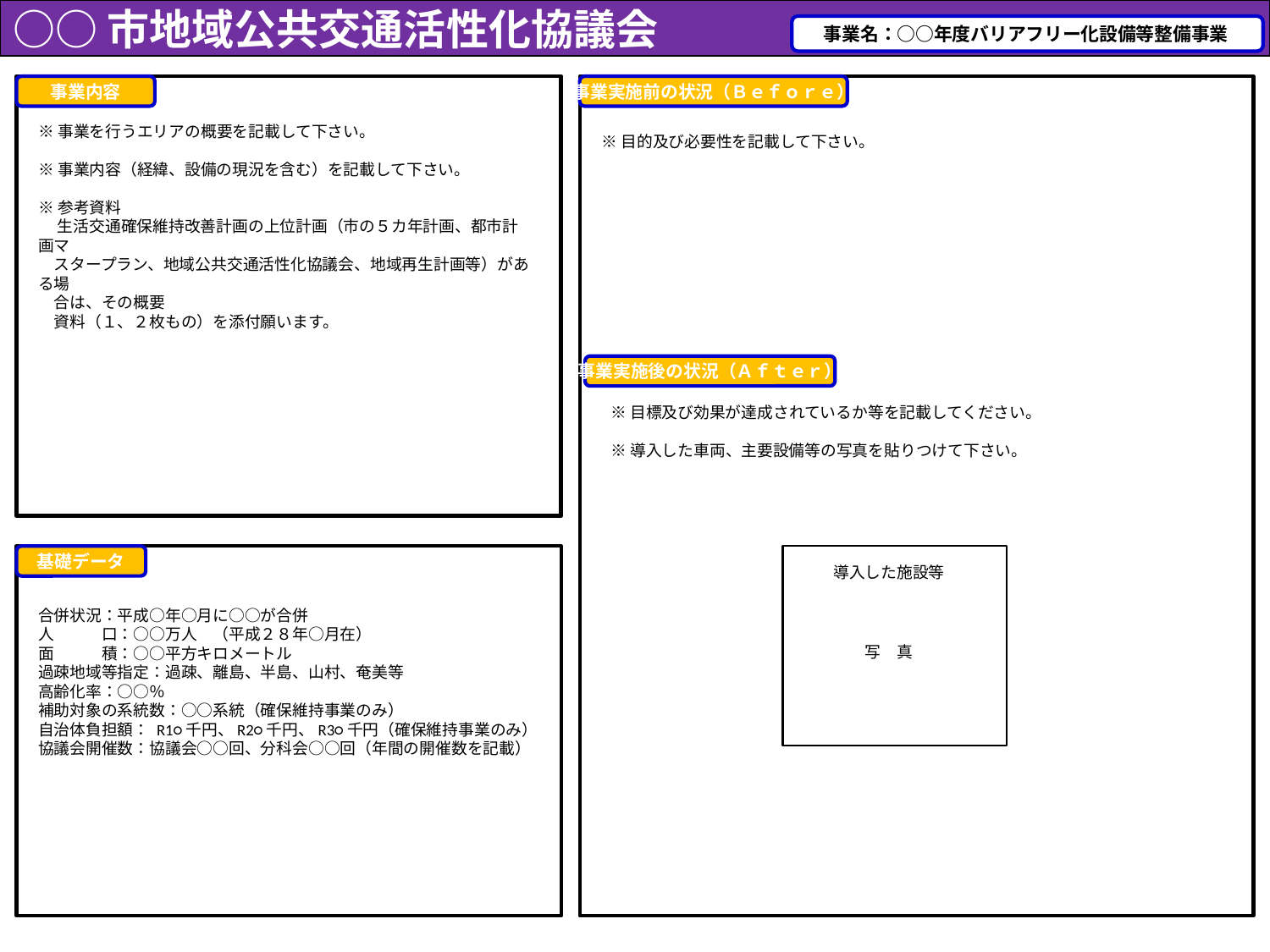

○○市地域公共交通活性化協議会

事業名：○○年度バリアフリー化設備等整備事業
事業内容
事業実施前の状況（Ｂｅｆｏｒｅ）

※事業を行うエリアの概要を記載して下さい。

※事業内容（経緯、設備の現況を含む）を記載して下さい。

※参考資料
　 生活交通確保維持改善計画の上位計画（市の５カ年計画、都市計画マ
　スタープラン、地域公共交通活性化協議会、地域再生計画等）がある場
　合は、その概要
　資料（１、２枚もの）を添付願います。

※目的及び必要性を記載して下さい。
事業実施後の状況（Ａｆｔｅｒ）
※目標及び効果が達成されているか等を記載してください。

※導入した車両、主要設備等の写真を貼りつけて下さい。
基礎データ

導入した施設等
合併状況：平成○年○月に○○が合併
人　　　口：○○万人　（平成２８年○月在）
面　　　積：○○平方キロメートル
過疎地域等指定：過疎、離島、半島、山村、奄美等
高齢化率：○○％
補助対象の系統数：○○系統（確保維持事業のみ）
自治体負担額： R1○千円、R2○千円、R3○千円（確保維持事業のみ）
協議会開催数：協議会○○回、分科会○○回（年間の開催数を記載）
写　真